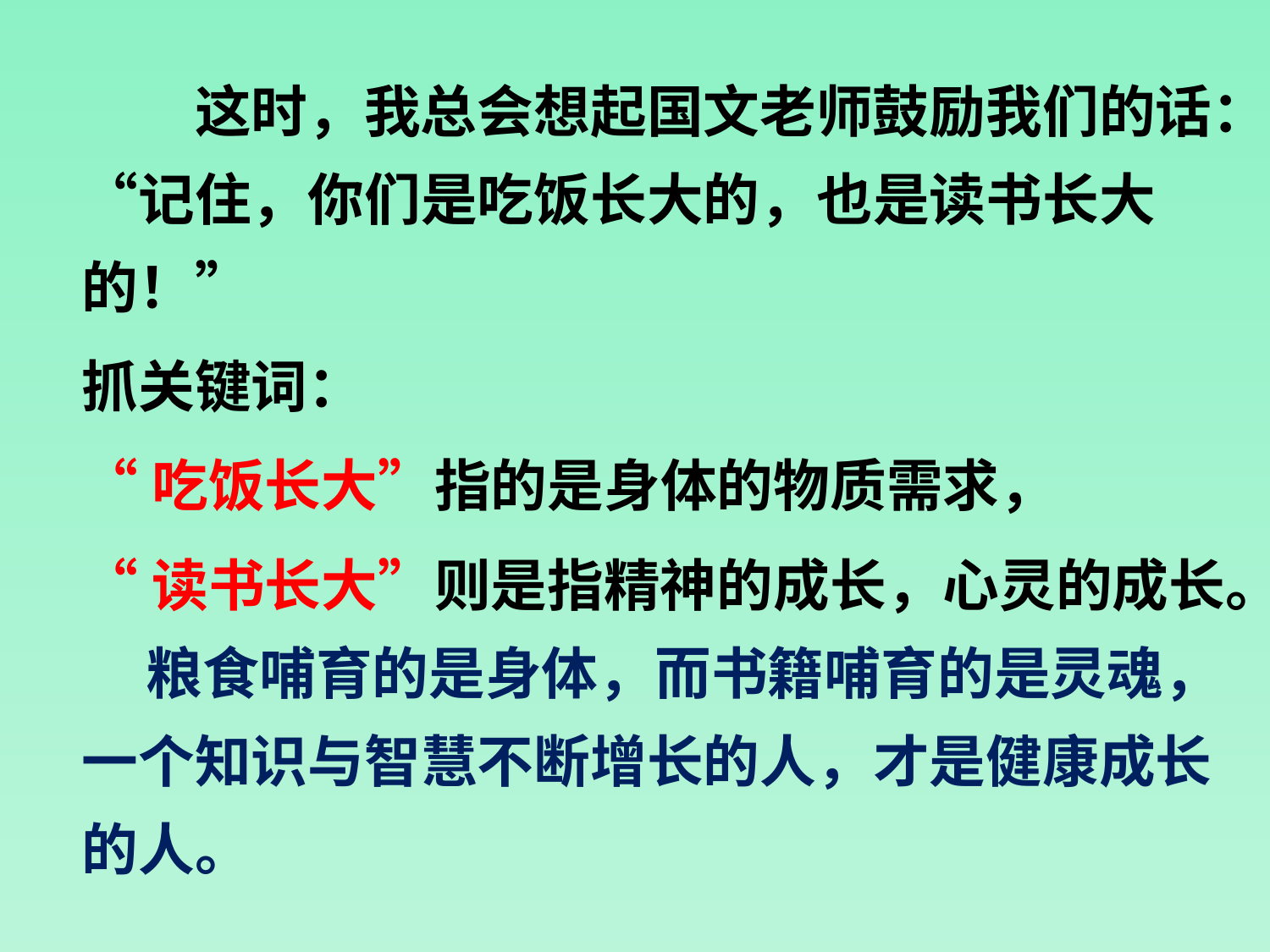

这时，我总会想起国文老师鼓励我们的话：“记住，你们是吃饭长大的，也是读书长大的！”
抓关键词：
“吃饭长大”指的是身体的物质需求，
“读书长大”则是指精神的成长，心灵的成长。     粮食哺育的是身体，而书籍哺育的是灵魂，一个知识与智慧不断增长的人，才是健康成长的人。